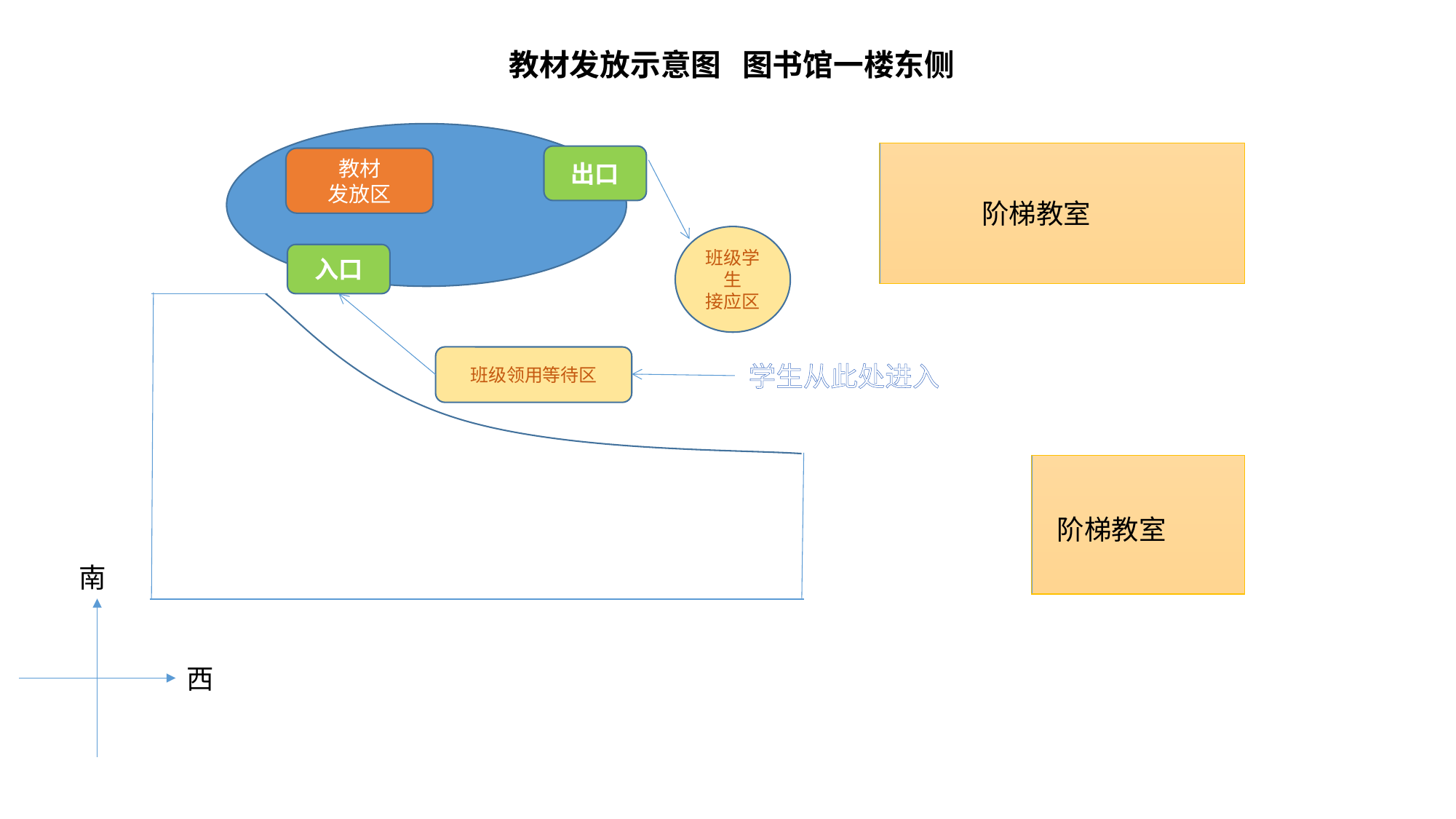

教材发放示意图   图书馆一楼东侧

出口
教材
发放区
阶梯教室
班级学生
接应区
入口

班级领用等待区
学生从此处进入

阶梯教室
南
西